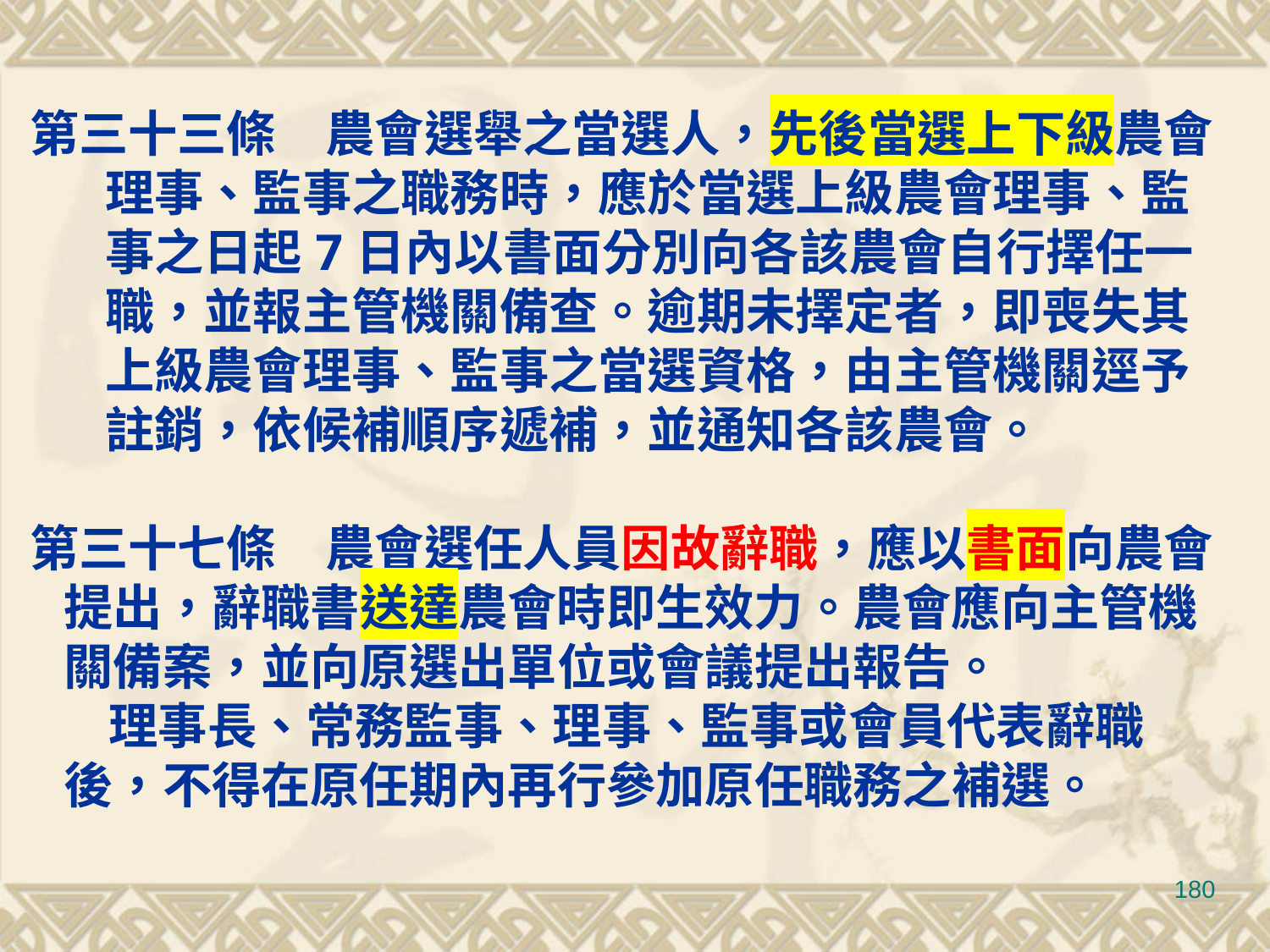

第三十三條　農會選舉之當選人，先後當選上下級農會理事、監事之職務時，應於當選上級農會理事、監事之日起7日內以書面分別向各該農會自行擇任一職，並報主管機關備查。逾期未擇定者，即喪失其上級農會理事、監事之當選資格，由主管機關逕予註銷，依候補順序遞補，並通知各該農會。

第三十七條　農會選任人員因故辭職，應以書面向農會
  提出，辭職書送達農會時即生效力。農會應向主管機
  關備案，並向原選出單位或會議提出報告。
      理事長、常務監事、理事、監事或會員代表辭職
  後，不得在原任期內再行參加原任職務之補選。
180